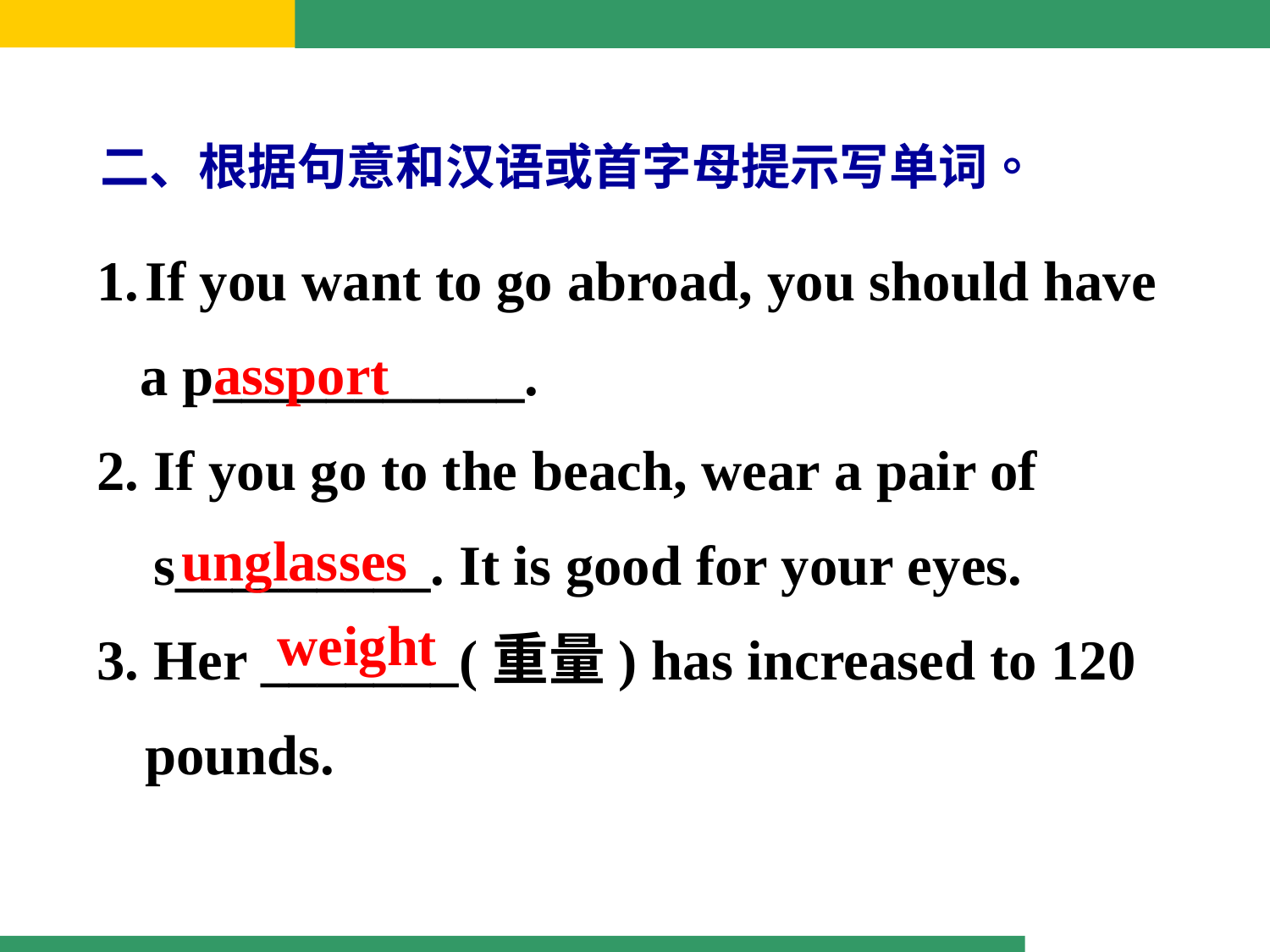

二、根据句意和汉语或首字母提示写单词。
If you want to go abroad, you should have
   a p___________.
2. If you go to the beach, wear a pair of
    s_________. It is good for your eyes.
3. Her _______(重量) has increased to 120 pounds.
assport
unglasses
weight